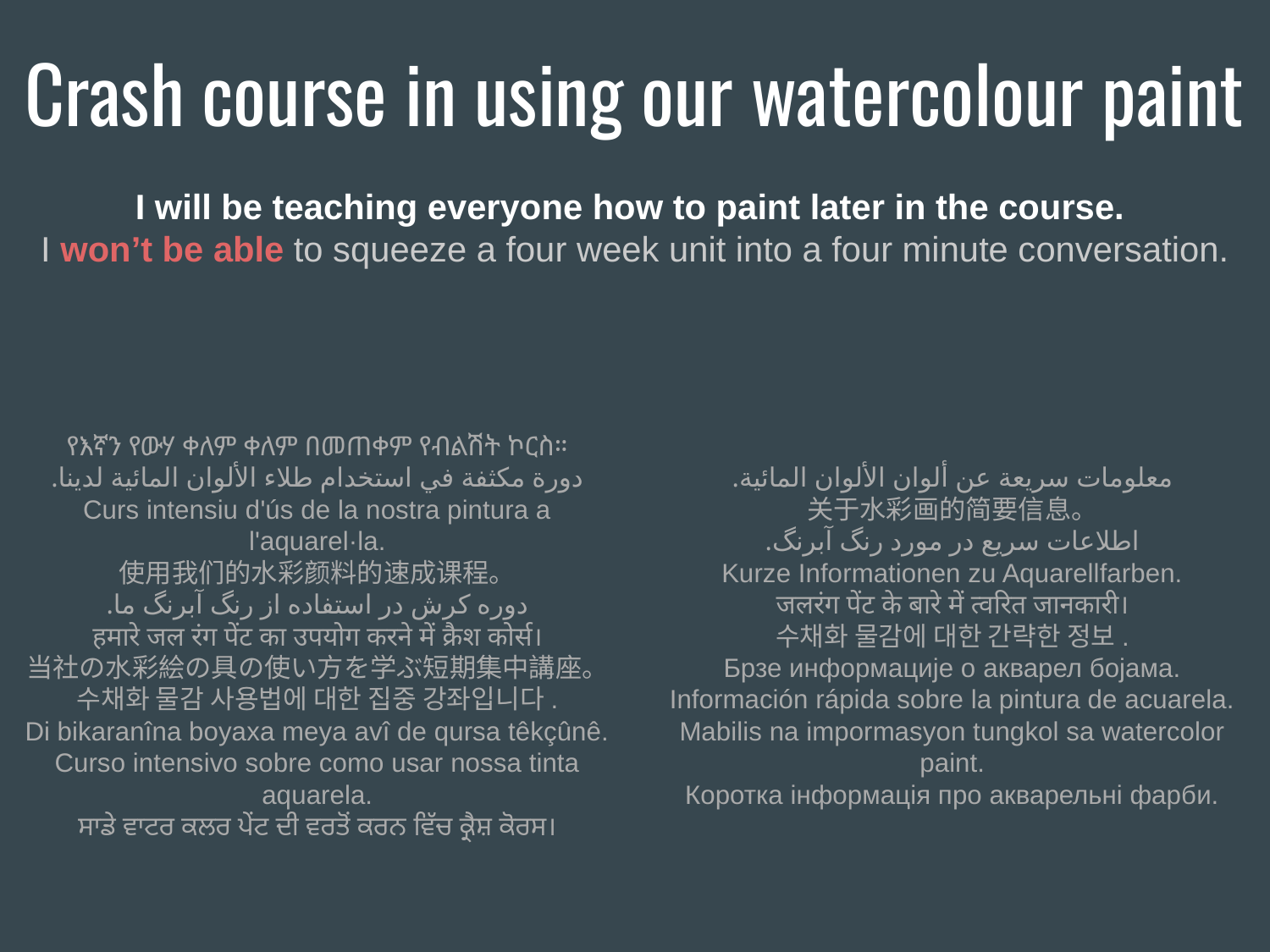

Crash course in using our watercolour paint

I will be teaching everyone how to paint later in the course.
I won’t be able to squeeze a four week unit into a four minute conversation.
የእኛን የውሃ ቀለም ቀለም በመጠቀም የብልሽት ኮርስ።
دورة مكثفة في استخدام طلاء الألوان المائية لدينا.
Curs intensiu d'ús de la nostra pintura a l'aquarel·la.
使用我们的水彩颜料的速成课程。
دوره کرش در استفاده از رنگ آبرنگ ما.
हमारे जल रंग पेंट का उपयोग करने में क्रैश कोर्स।
当社の水彩絵の具の使い方を学ぶ短期集中講座。
수채화 물감 사용법에 대한 집중 강좌입니다.
Di bikaranîna boyaxa meya avî de qursa têkçûnê.
Curso intensivo sobre como usar nossa tinta aquarela.
ਸਾਡੇ ਵਾਟਰ ਕਲਰ ਪੇਂਟ ਦੀ ਵਰਤੋਂ ਕਰਨ ਵਿੱਚ ਕ੍ਰੈਸ਼ ਕੋਰਸ।
معلومات سريعة عن ألوان الألوان المائية.
关于水彩画的简要信息。
اطلاعات سریع در مورد رنگ آبرنگ.
Kurze Informationen zu Aquarellfarben.
जलरंग पेंट के बारे में त्वरित जानकारी।
수채화 물감에 대한 간략한 정보.
Брзе информације о акварел бојама.
Información rápida sobre la pintura de acuarela.
Mabilis na impormasyon tungkol sa watercolor paint.
Коротка інформація про акварельні фарби.